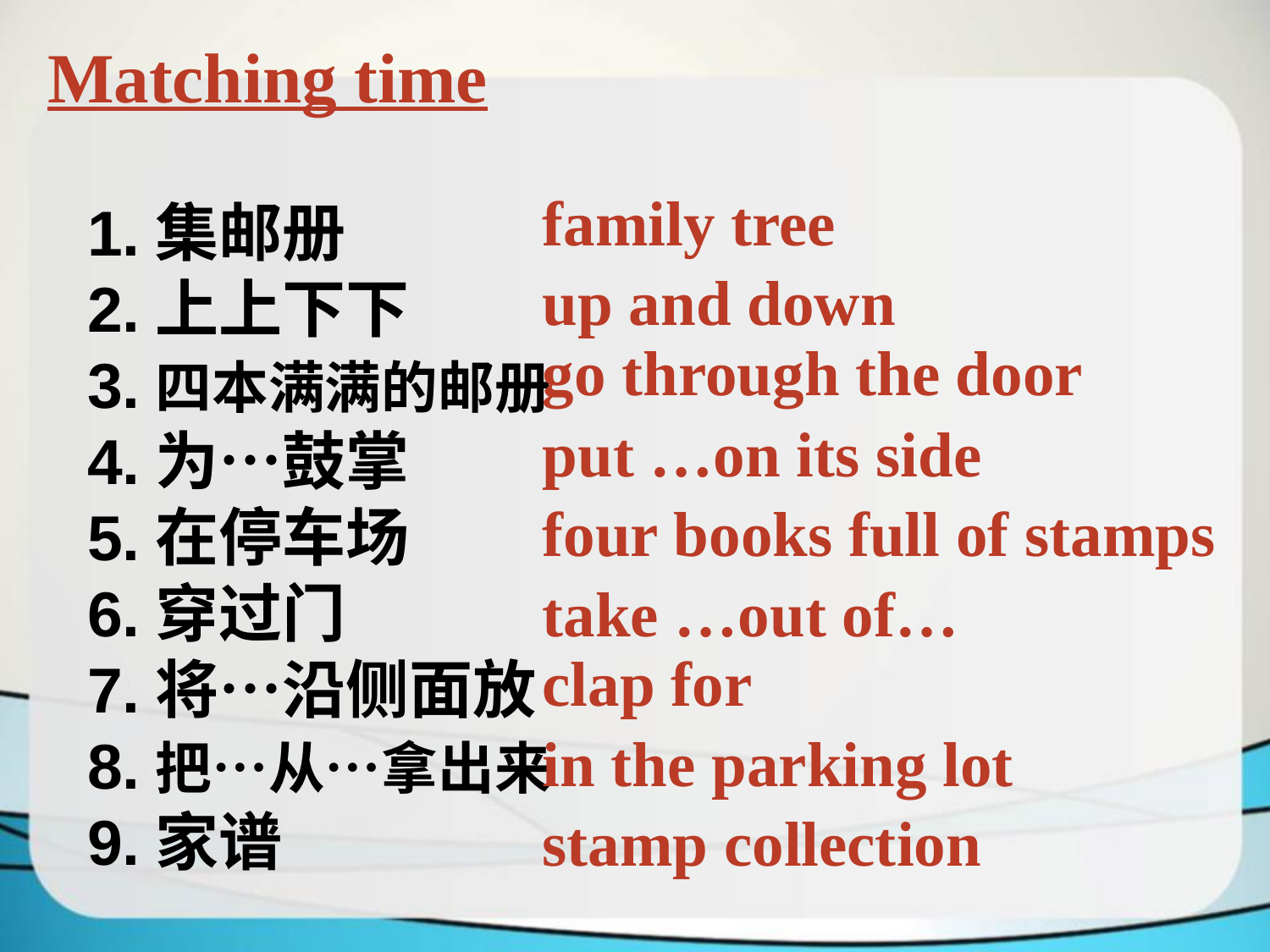

Matching time
family tree
1.集邮册
2.上上下下
3.四本满满的邮册
4.为…鼓掌
5.在停车场
6.穿过门
7.将…沿侧面放
8.把…从…拿出来
9.家谱
up and down
go through the door
put …on its side
four books full of stamps
take …out of…
clap for
in the parking lot
stamp collection